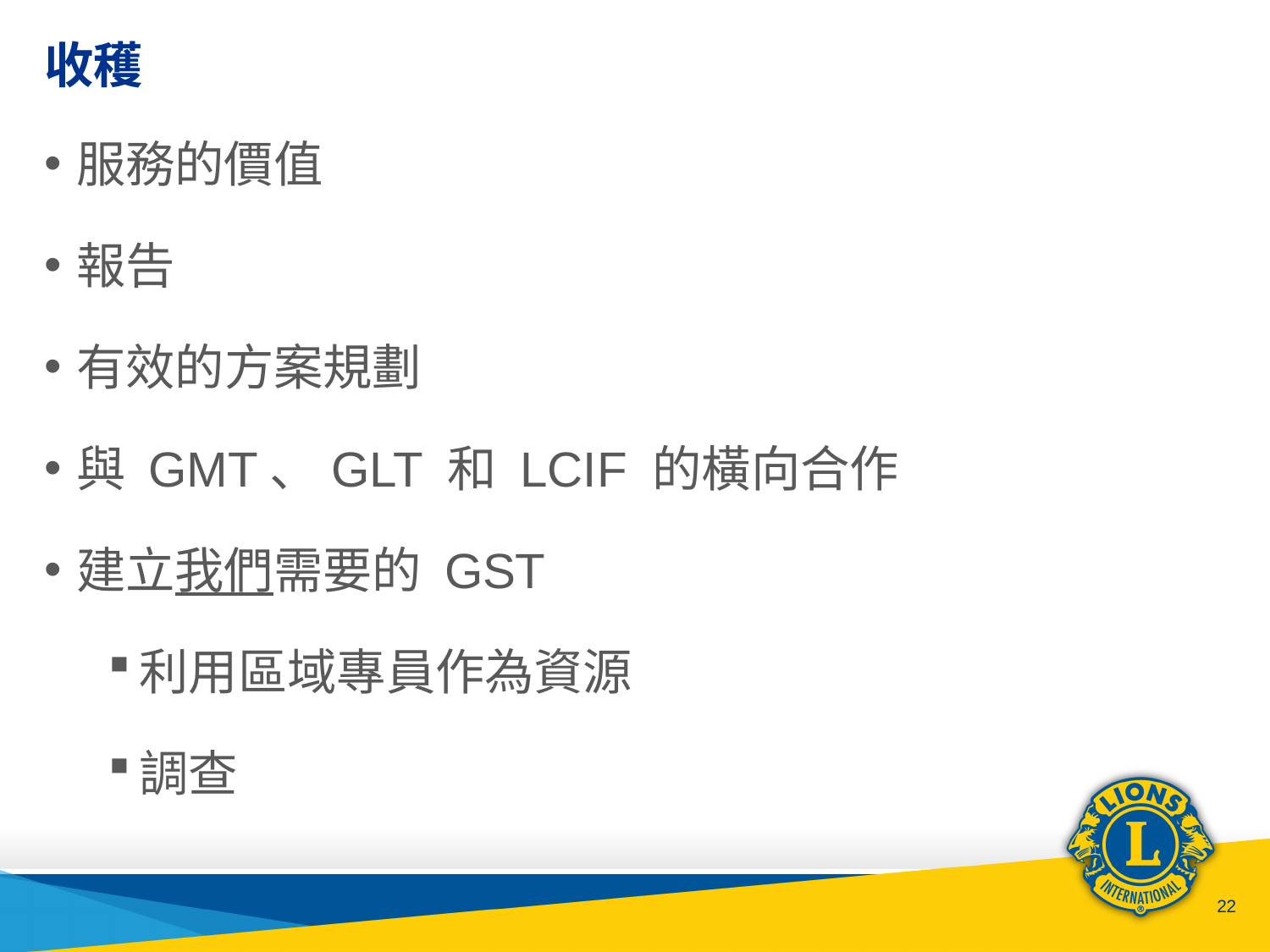

# 收穫
服務的價值
報告
有效的方案規劃
與 GMT、GLT 和 LCIF 的橫向合作
建立我們需要的 GST
利用區域專員作為資源
調查